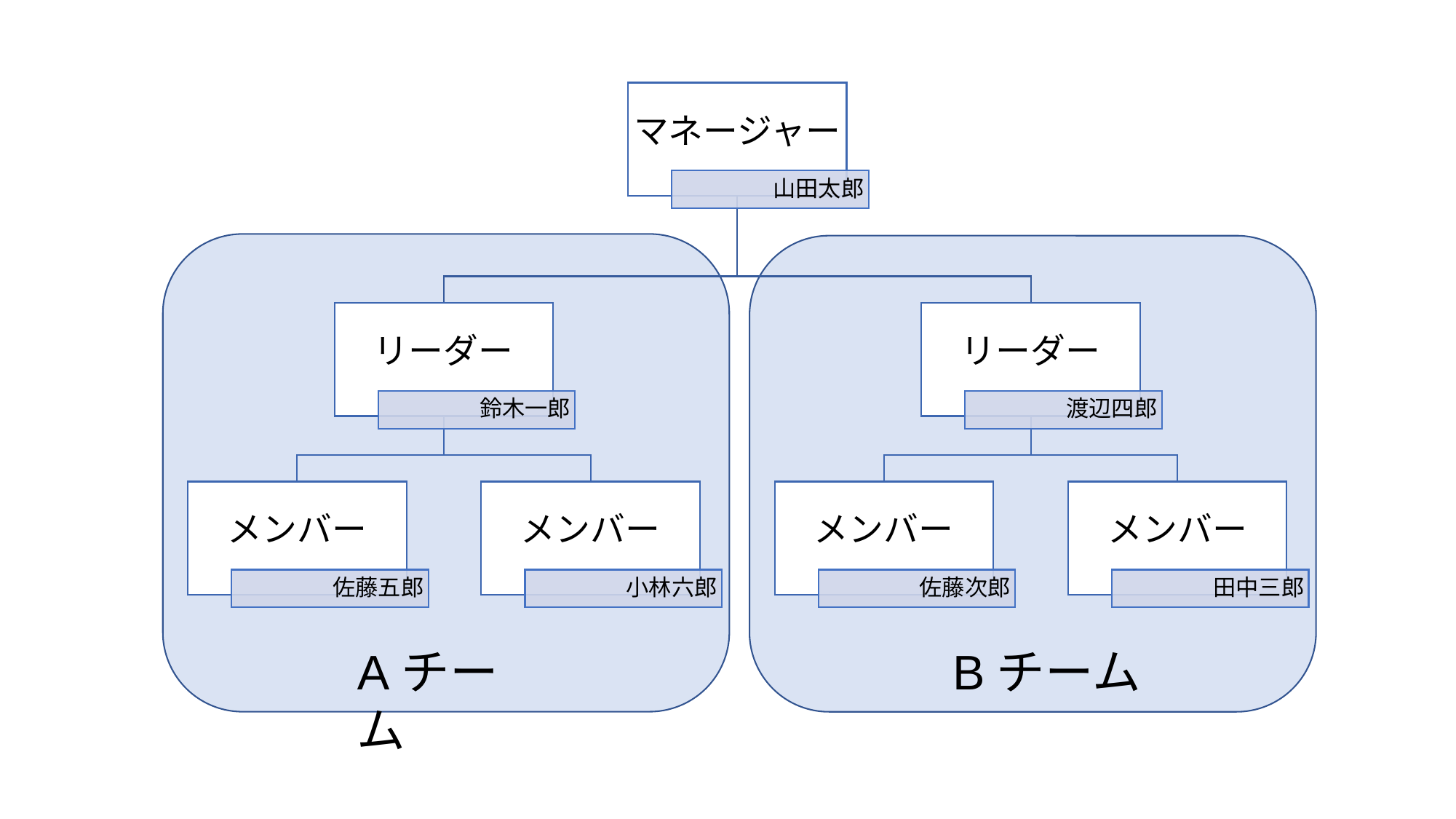

マネージャー
山田太郎
リーダー
鈴木一郎
メンバー
佐藤五郎
メンバー
小林六郎
リーダー
渡辺四郎
メンバー
佐藤次郎
メンバー
田中三郎

Aチーム
Bチーム